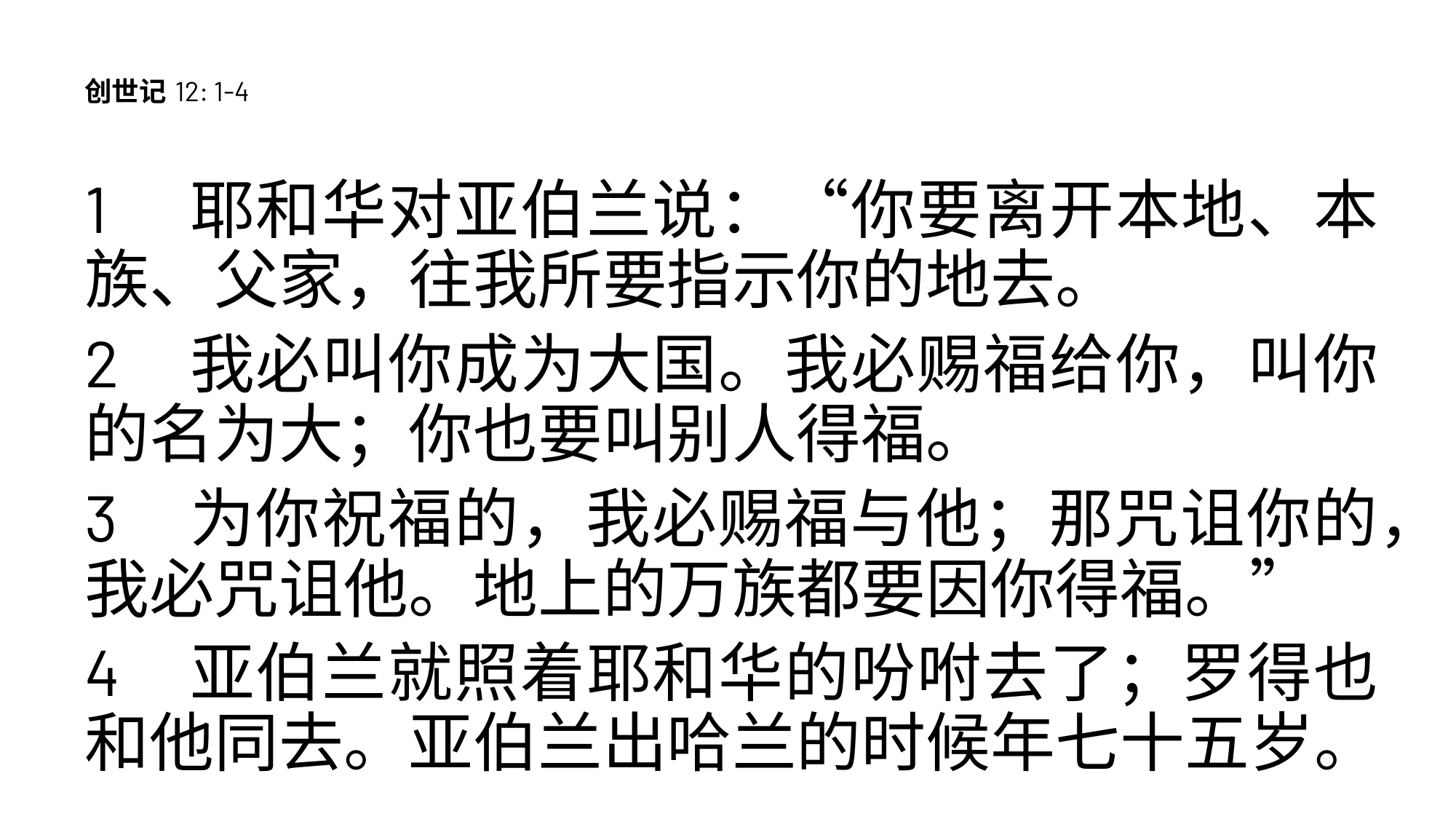

# 创世记 12: 1-4
1	耶和华对亚伯兰说：“你要离开本地、本族、父家，往我所要指示你的地去。
2	我必叫你成为大国。我必赐福给你，叫你的名为大；你也要叫别人得福。
3	为你祝福的，我必赐福与他；那咒诅你的，我必咒诅他。地上的万族都要因你得福。”
4	亚伯兰就照着耶和华的吩咐去了；罗得也和他同去。亚伯兰出哈兰的时候年七十五岁。